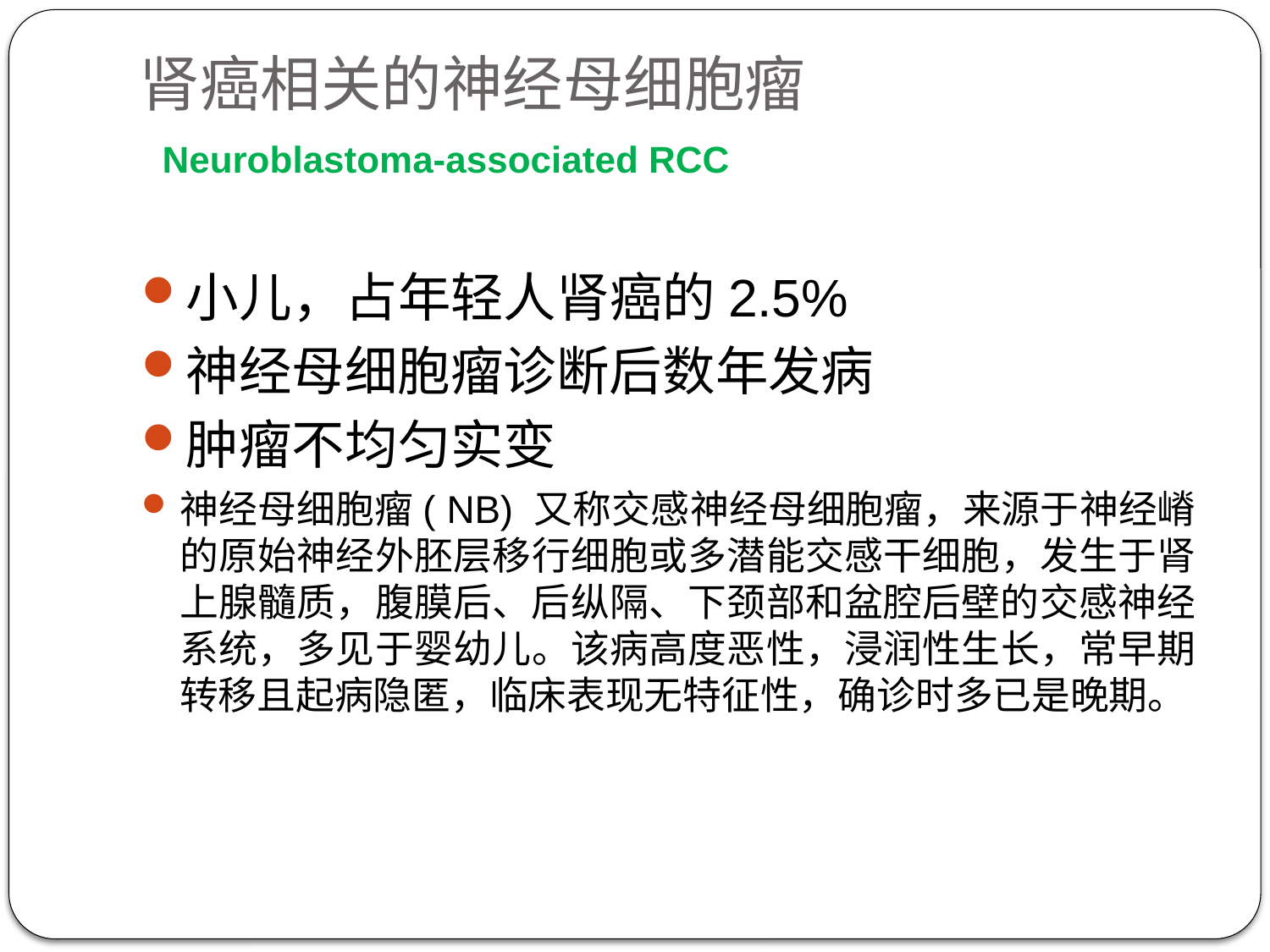

# 肾癌相关的神经母细胞瘤 Neuroblastoma-associated RCC
小儿，占年轻人肾癌的2.5%
神经母细胞瘤诊断后数年发病
肿瘤不均匀实变
神经母细胞瘤( NB) 又称交感神经母细胞瘤，来源于神经嵴的原始神经外胚层移行细胞或多潜能交感干细胞，发生于肾上腺髓质，腹膜后、后纵隔、下颈部和盆腔后壁的交感神经系统，多见于婴幼儿。该病高度恶性，浸润性生长，常早期转移且起病隐匿，临床表现无特征性，确诊时多已是晚期。